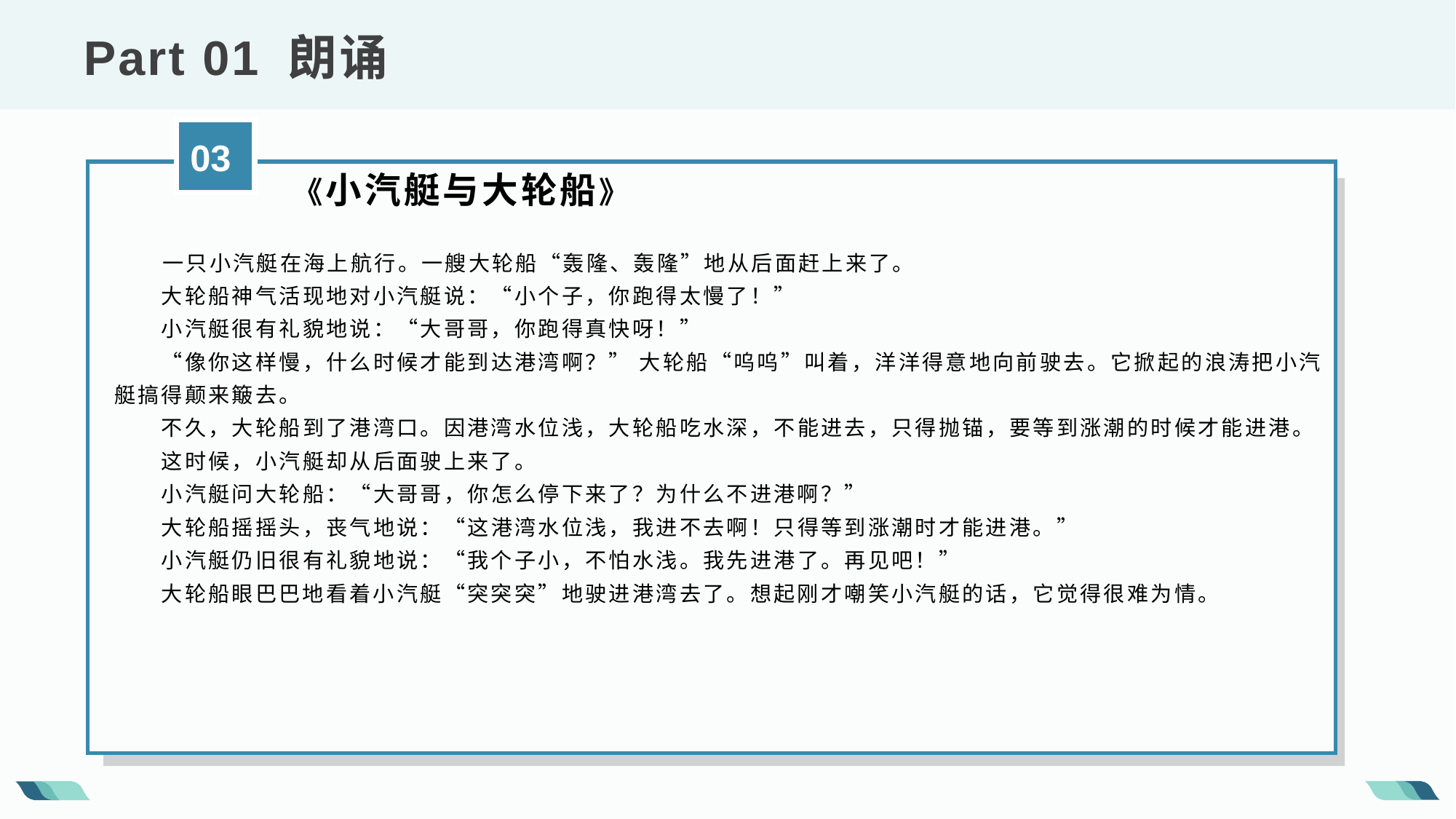

Part 01 朗诵

03
  《小汽艇与大轮船》

      一只小汽艇在海上航行。一艘大轮船“轰隆、轰隆”地从后面赶上来了。 
　　大轮船神气活现地对小汽艇说：“小个子，你跑得太慢了！” 
　　小汽艇很有礼貌地说：“大哥哥，你跑得真快呀！” 
　　“像你这样慢，什么时候才能到达港湾啊？” 大轮船“呜呜”叫着，洋洋得意地向前驶去。它掀起的浪涛把小汽艇搞得颠来簸去。 
　　不久，大轮船到了港湾口。因港湾水位浅，大轮船吃水深，不能进去，只得抛锚，要等到涨潮的时候才能进港。 
　　这时候，小汽艇却从后面驶上来了。 
　　小汽艇问大轮船：“大哥哥，你怎么停下来了？为什么不进港啊？” 
　　大轮船摇摇头，丧气地说：“这港湾水位浅，我进不去啊！只得等到涨潮时才能进港。” 
　　小汽艇仍旧很有礼貌地说：“我个子小，不怕水浅。我先进港了。再见吧！” 
　　大轮船眼巴巴地看着小汽艇“突突突”地驶进港湾去了。想起刚才嘲笑小汽艇的话，它觉得很难为情。